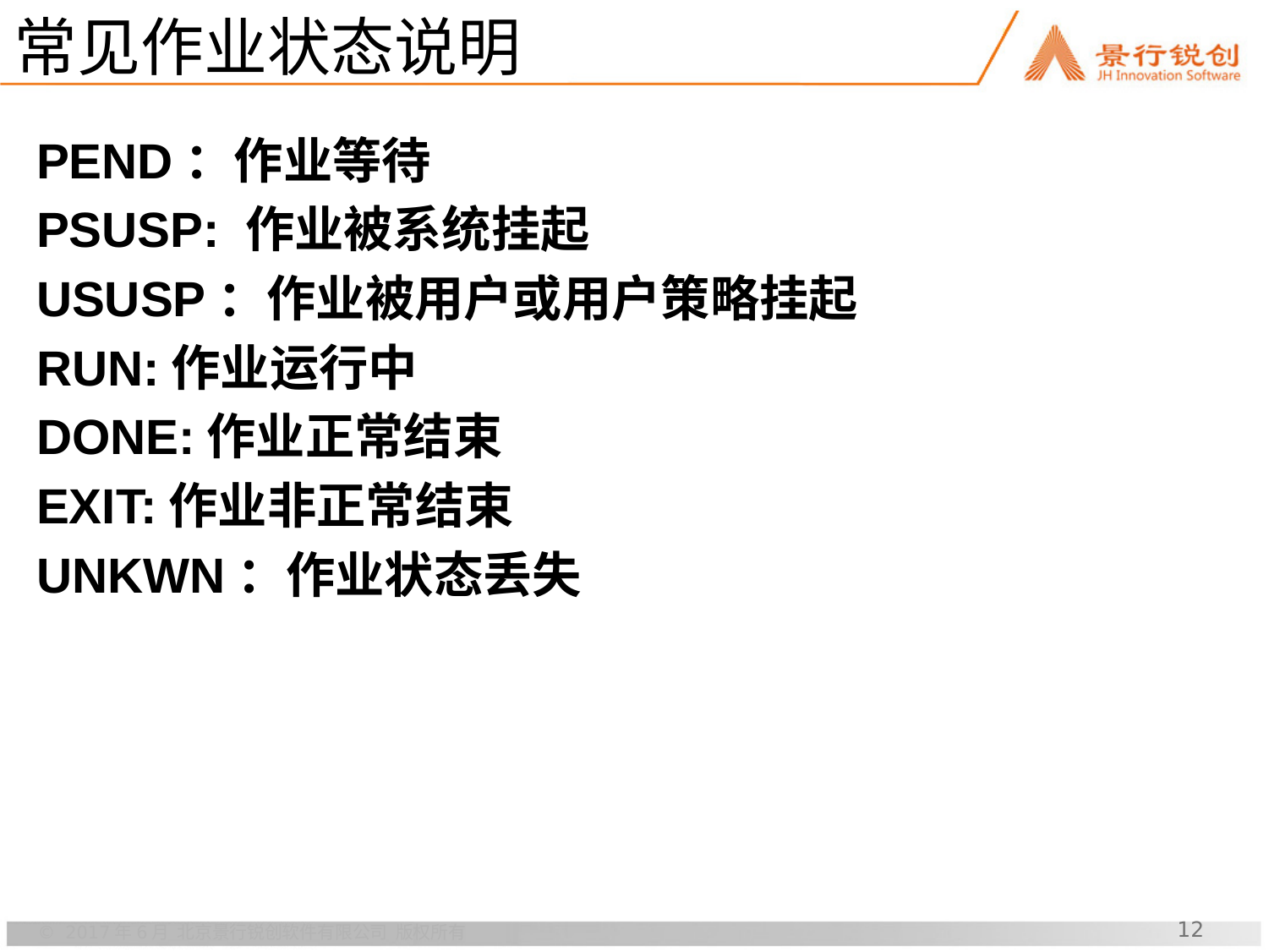

# 常见作业状态说明
PEND：作业等待
PSUSP: 作业被系统挂起
USUSP：作业被用户或用户策略挂起
RUN:作业运行中
DONE:作业正常结束
EXIT:作业非正常结束
UNKWN：作业状态丢失
©  2017年6月  北京景行锐创软件有限公司  版权所有